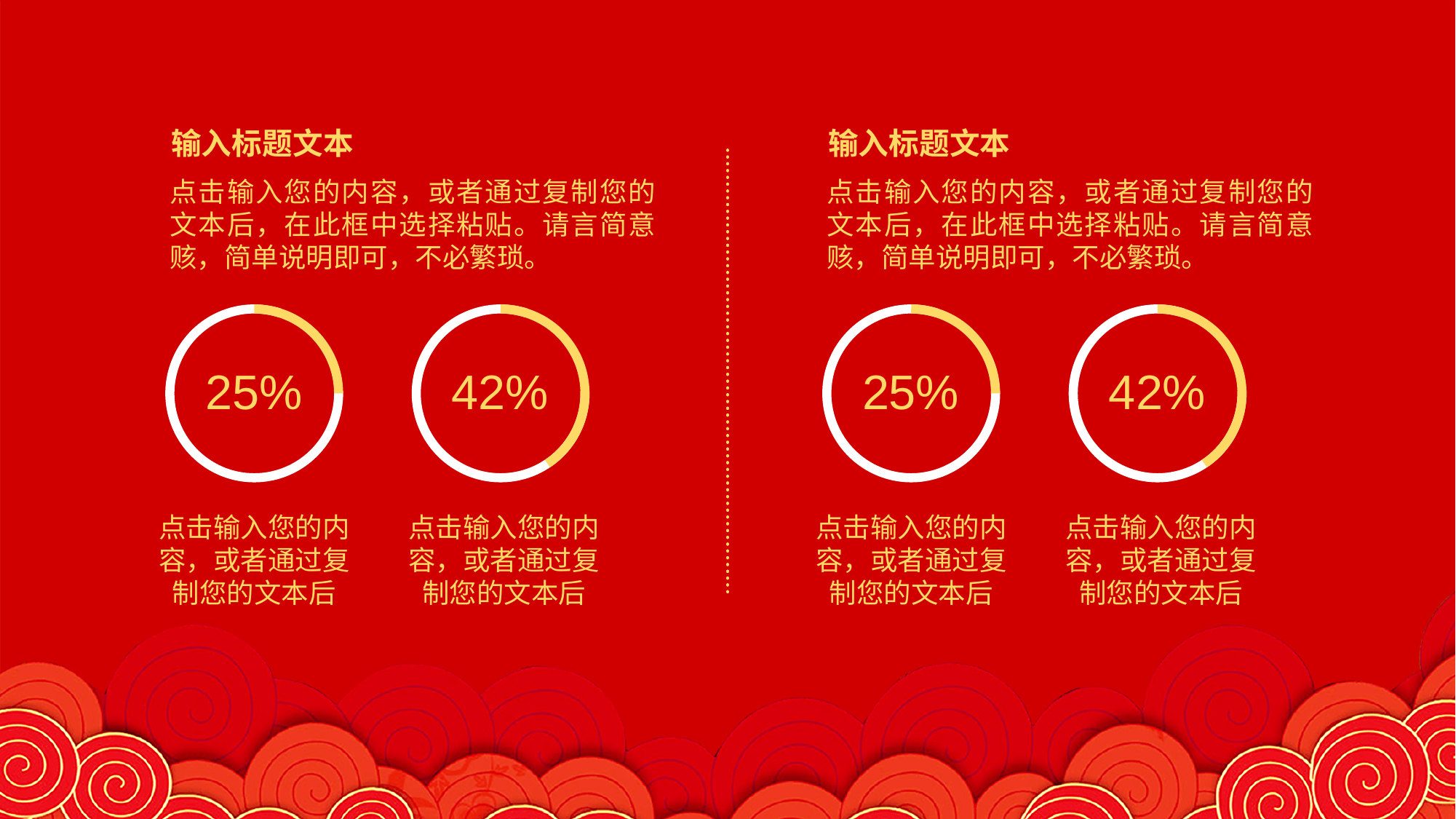

输入标题文本
输入标题文本
点击输入您的内容，或者通过复制您的文本后，在此框中选择粘贴。请言简意赅，简单说明即可，不必繁琐。
点击输入您的内容，或者通过复制您的文本后，在此框中选择粘贴。请言简意赅，简单说明即可，不必繁琐。

25%
42%
25%
42%
点击输入您的内容，或者通过复制您的文本后
点击输入您的内容，或者通过复制您的文本后
点击输入您的内容，或者通过复制您的文本后
点击输入您的内容，或者通过复制您的文本后